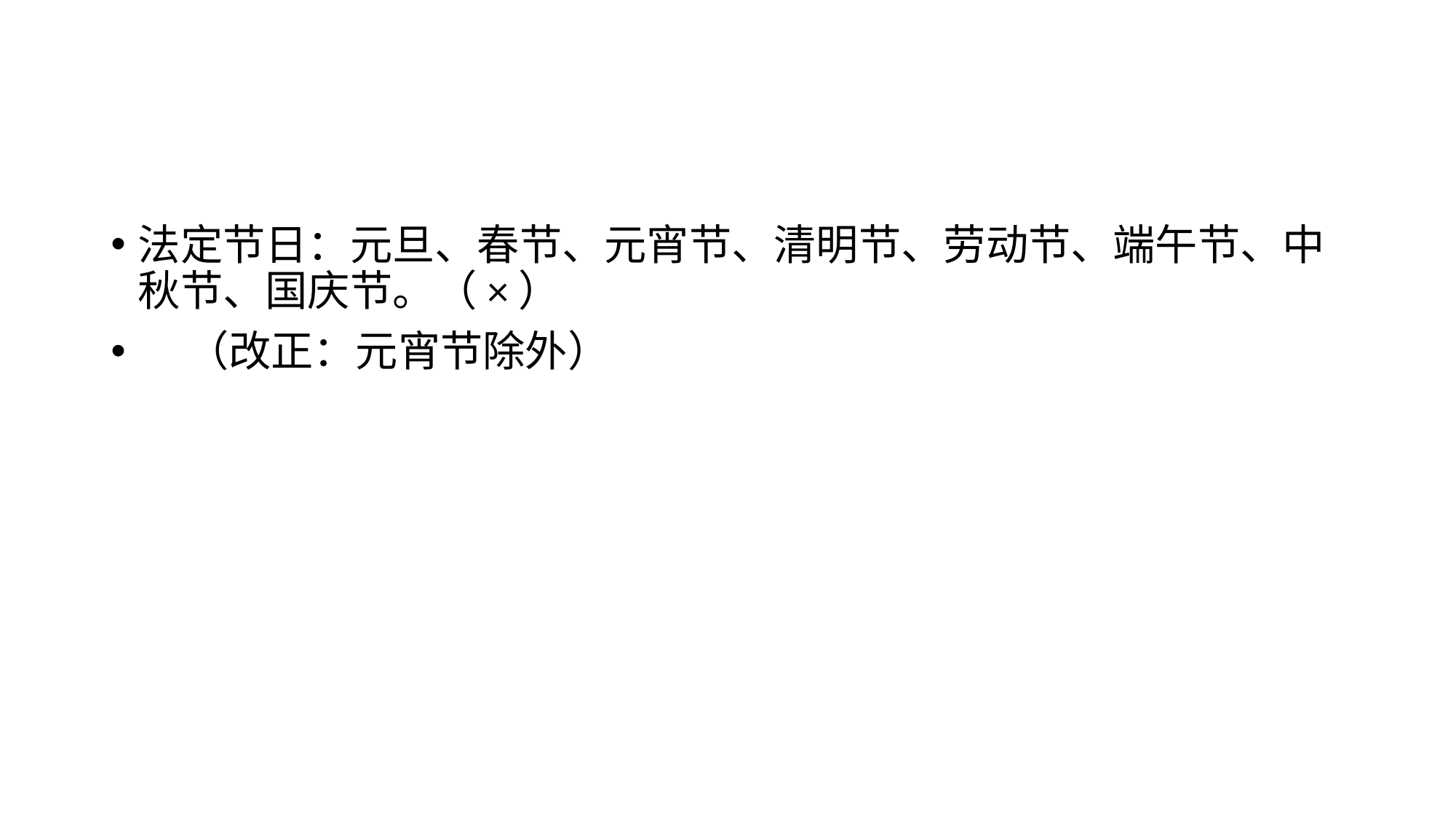

#
法定节日：元旦、春节、元宵节、清明节、劳动节、端午节、中秋节、国庆节。（×）
    （改正：元宵节除外）